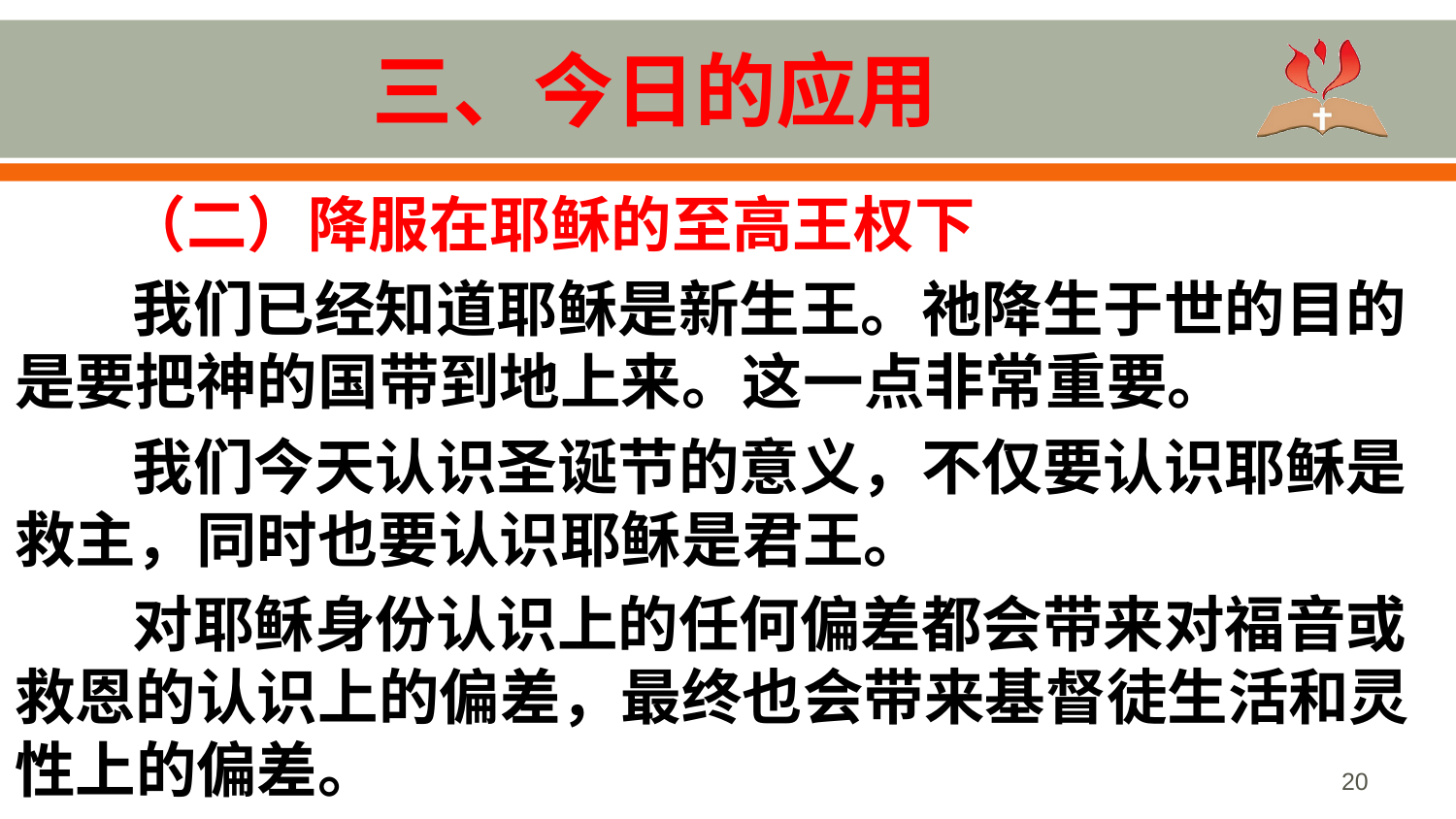

# 三、今日的应用
       （二）降服在耶稣的至高王权下
我们已经知道耶稣是新生王。祂降生于世的目的是要把神的国带到地上来。这一点非常重要。
我们今天认识圣诞节的意义，不仅要认识耶稣是救主，同时也要认识耶稣是君王。
对耶稣身份认识上的任何偏差都会带来对福音或救恩的认识上的偏差，最终也会带来基督徒生活和灵性上的偏差。

20